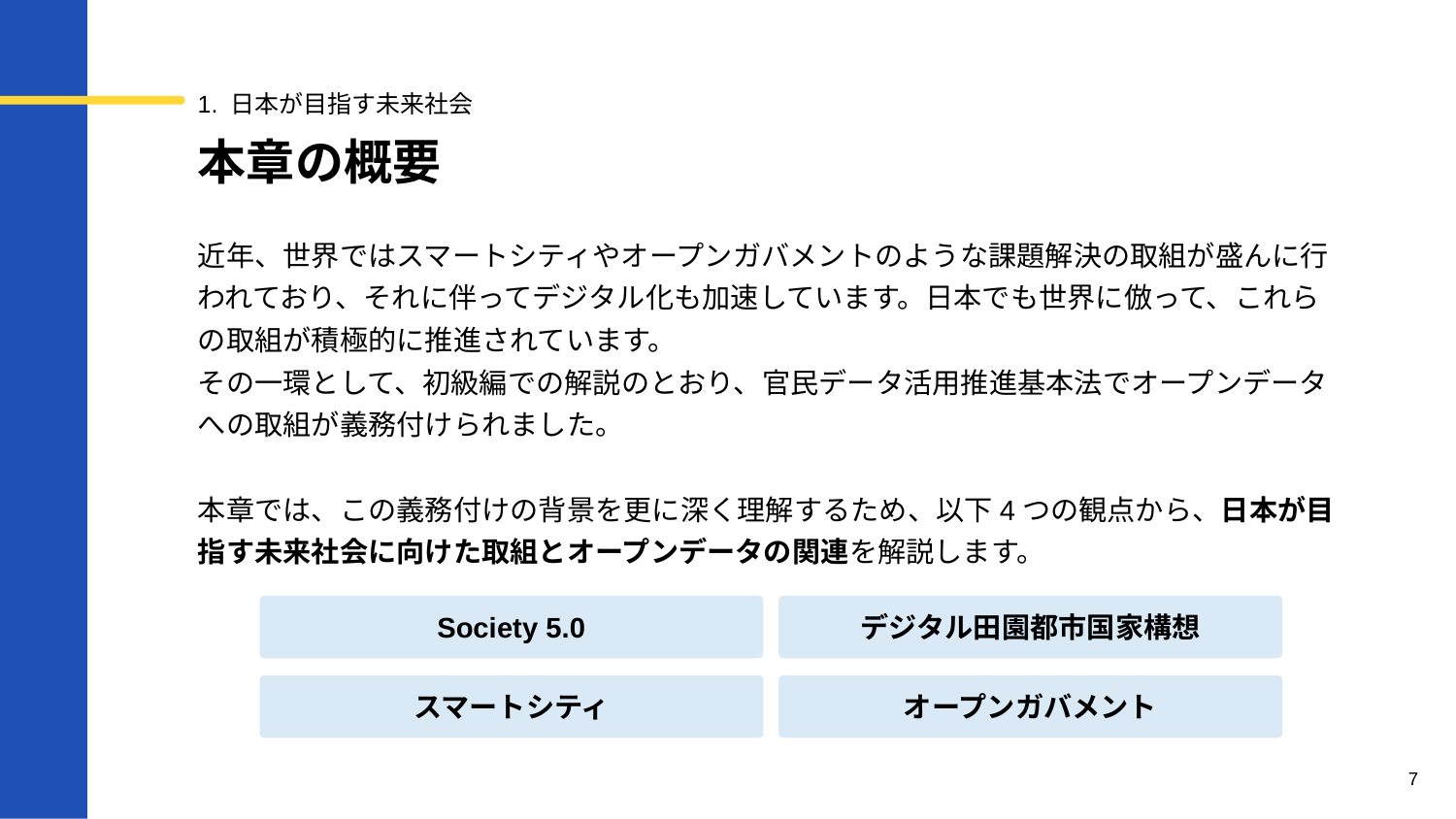

1. 日本が目指す未来社会
# 本章の概要
近年、世界ではスマートシティやオープンガバメントのような課題解決の取組が盛んに行われており、それに伴ってデジタル化も加速しています。日本でも世界に倣って、これらの取組が積極的に推進されています。
その一環として、初級編での解説のとおり、官民データ活用推進基本法でオープンデータへの取組が義務付けられました。
本章では、この義務付けの背景を更に深く理解するため、以下4つの観点から、日本が目指す未来社会に向けた取組とオープンデータの関連を解説します。
Society 5.0
デジタル田園都市国家構想
スマートシティ
オープンガバメント
7